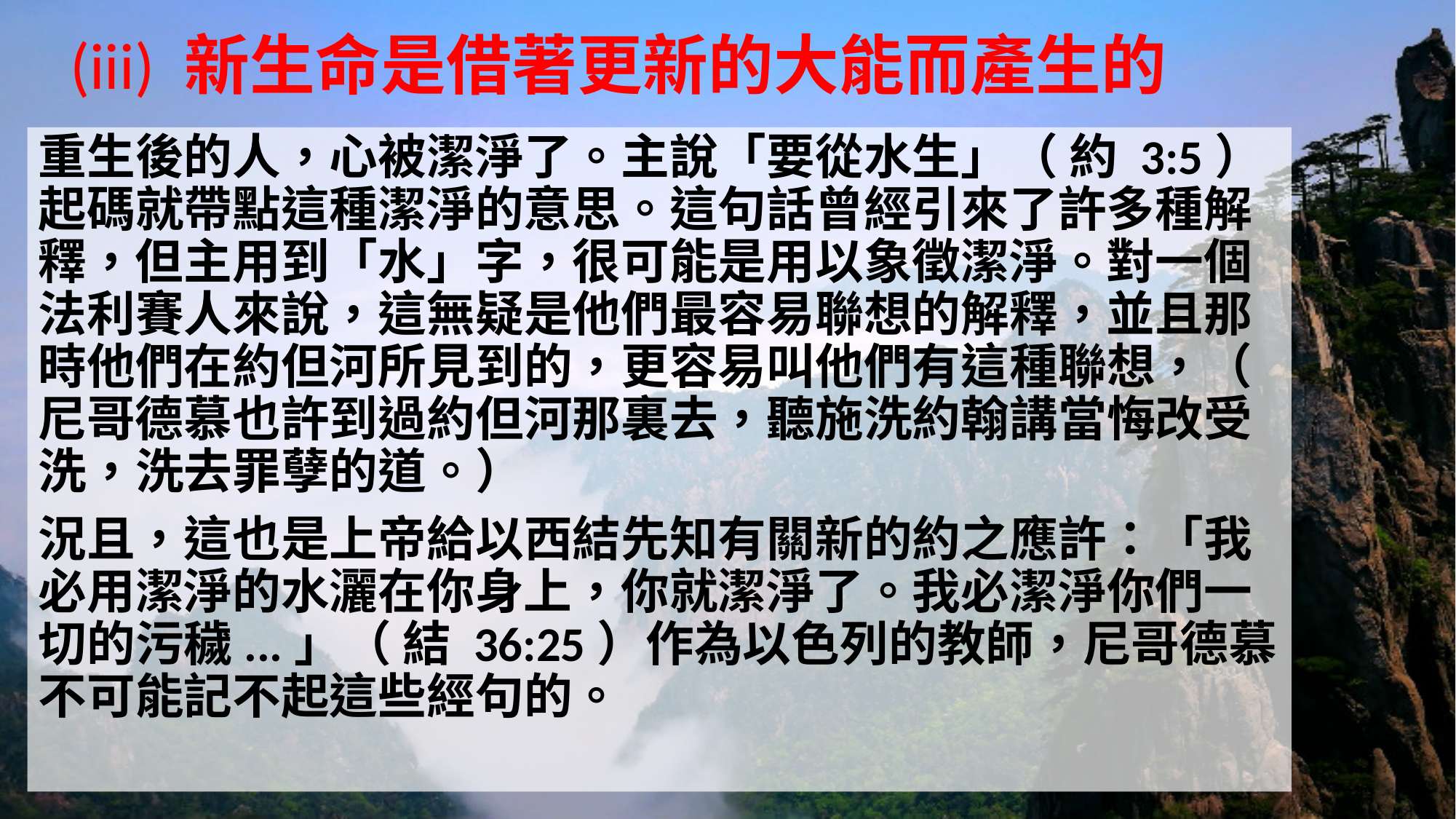

# (iii) 新生命是借著更新的大能而產生的
重生後的人，心被潔淨了。主說「要從水生」（ 約 3:5）起碼就帶點這種潔淨的意思。這句話曾經引來了許多種解釋，但主用到「水」字，很可能是用以象徵潔淨。對一個法利賽人來說，這無疑是他們最容易聯想的解釋，並且那時他們在約但河所見到的，更容易叫他們有這種聯想，（ 尼哥德慕也許到過約但河那裏去，聽施洗約翰講當悔改受洗，洗去罪孽的道。）
況且，這也是上帝給以西結先知有關新的約之應許：「我必用潔淨的水灑在你身上，你就潔淨了。我必潔淨你們一切的污穢...」（ 結 36:25）作為以色列的教師，尼哥德慕不可能記不起這些經句的。